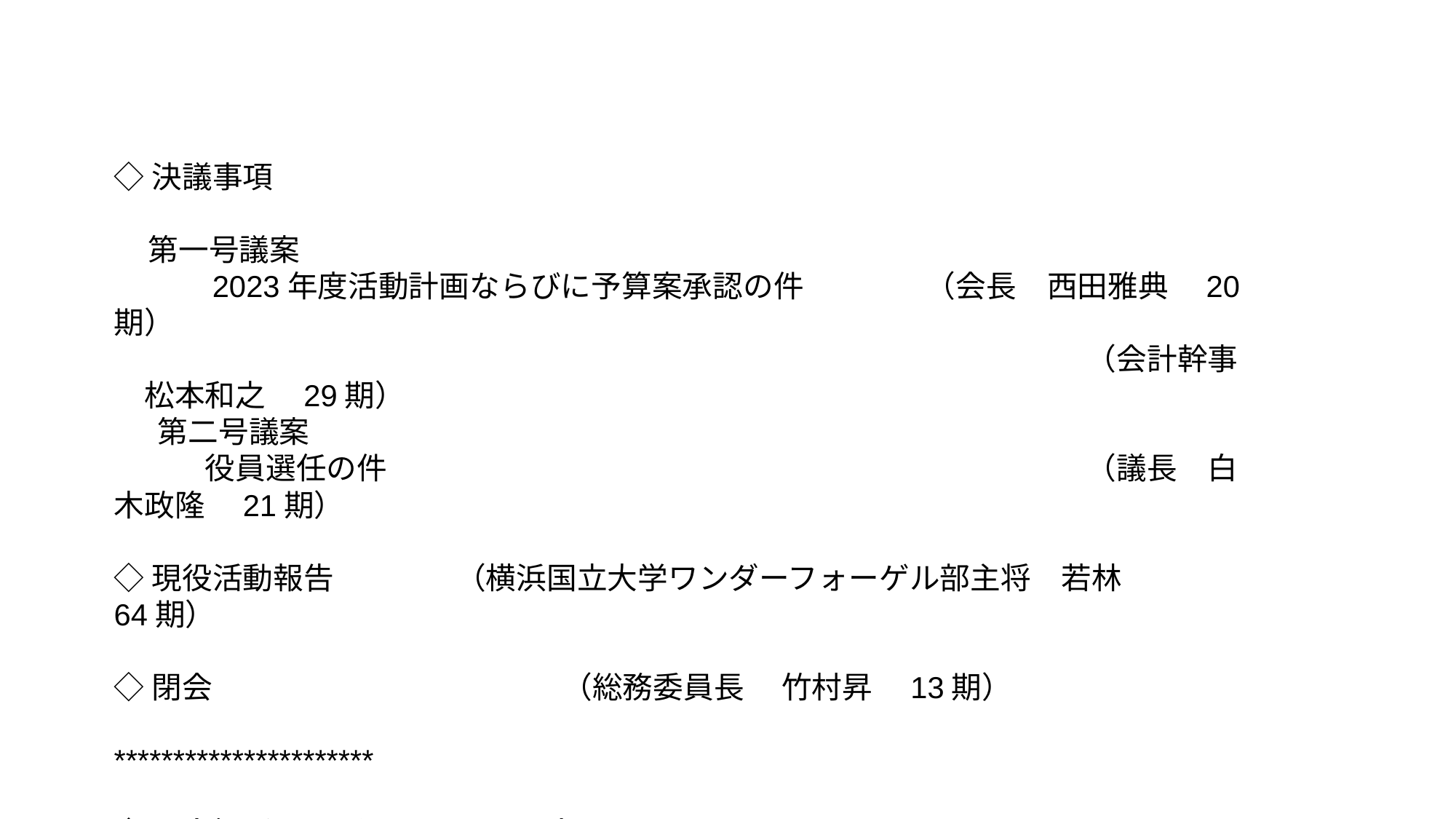

◇決議事項

    第一号議案
　　　2023年度活動計画ならびに予算案承認の件　　　　（会長　西田雅典　20期）
　　　　　　　　　　　　　　　　　　　　　　　　　　　　　　　　（会計幹事　松本和之　29期）
　  第二号議案
　　　役員選任の件　　　　　　　　　　　　　　　　　　　　　　　（議長　白木政隆　21期）

◇現役活動報告　　　　（横浜国立大学ワンダーフォーゲル部主将　若林　　　64期）

◇閉会                                                    （総務委員長　 竹村昇　13期）

**********************

◇記念撮影　及び　みはるかす合唱	　　　　　　　　　　　オンライン